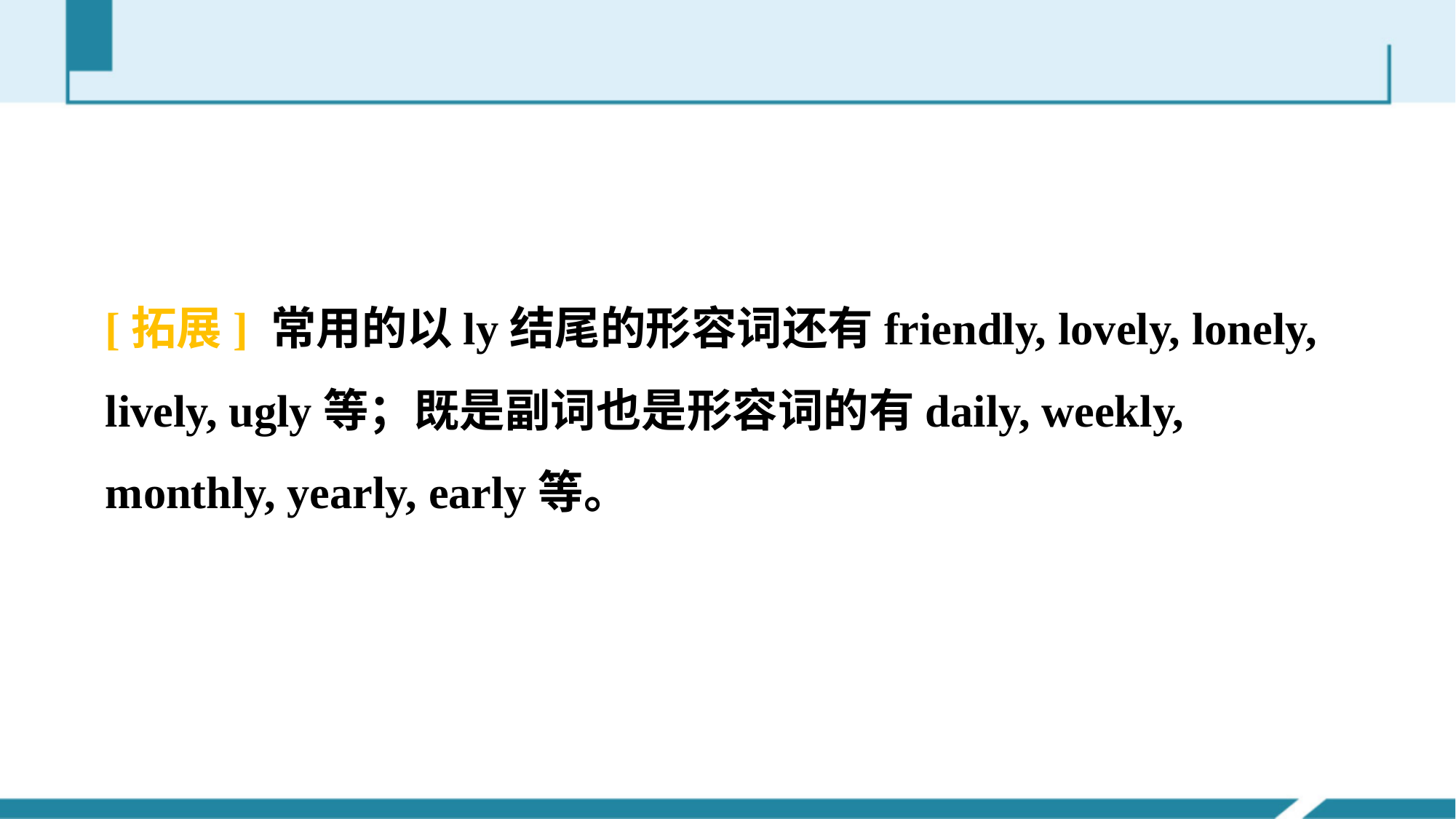

[拓展] 常用的以­ly结尾的形容词还有friendly, lovely, lonely, lively, ugly等；既是副词也是形容词的有daily, weekly, monthly, yearly, early等。